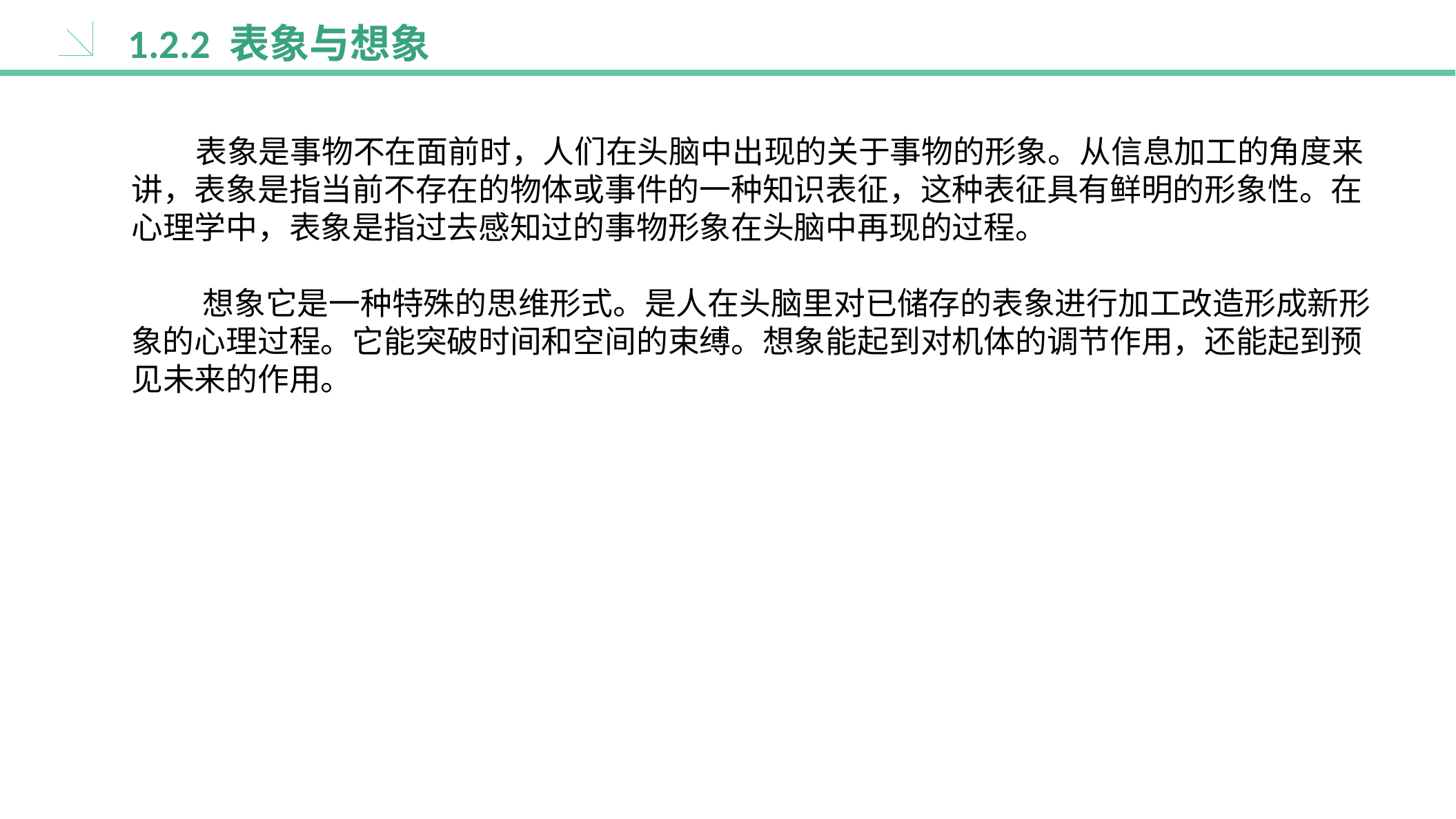

1.2.2 表象与想象
        表象是事物不在面前时，人们在头脑中出现的关于事物的形象。从信息加工的角度来讲，表象是指当前不存在的物体或事件的一种知识表征，这种表征具有鲜明的形象性。在心理学中，表象是指过去感知过的事物形象在头脑中再现的过程。

         想象它是一种特殊的思维形式。是人在头脑里对已储存的表象进行加工改造形成新形象的心理过程。它能突破时间和空间的束缚。想象能起到对机体的调节作用，还能起到预见未来的作用。